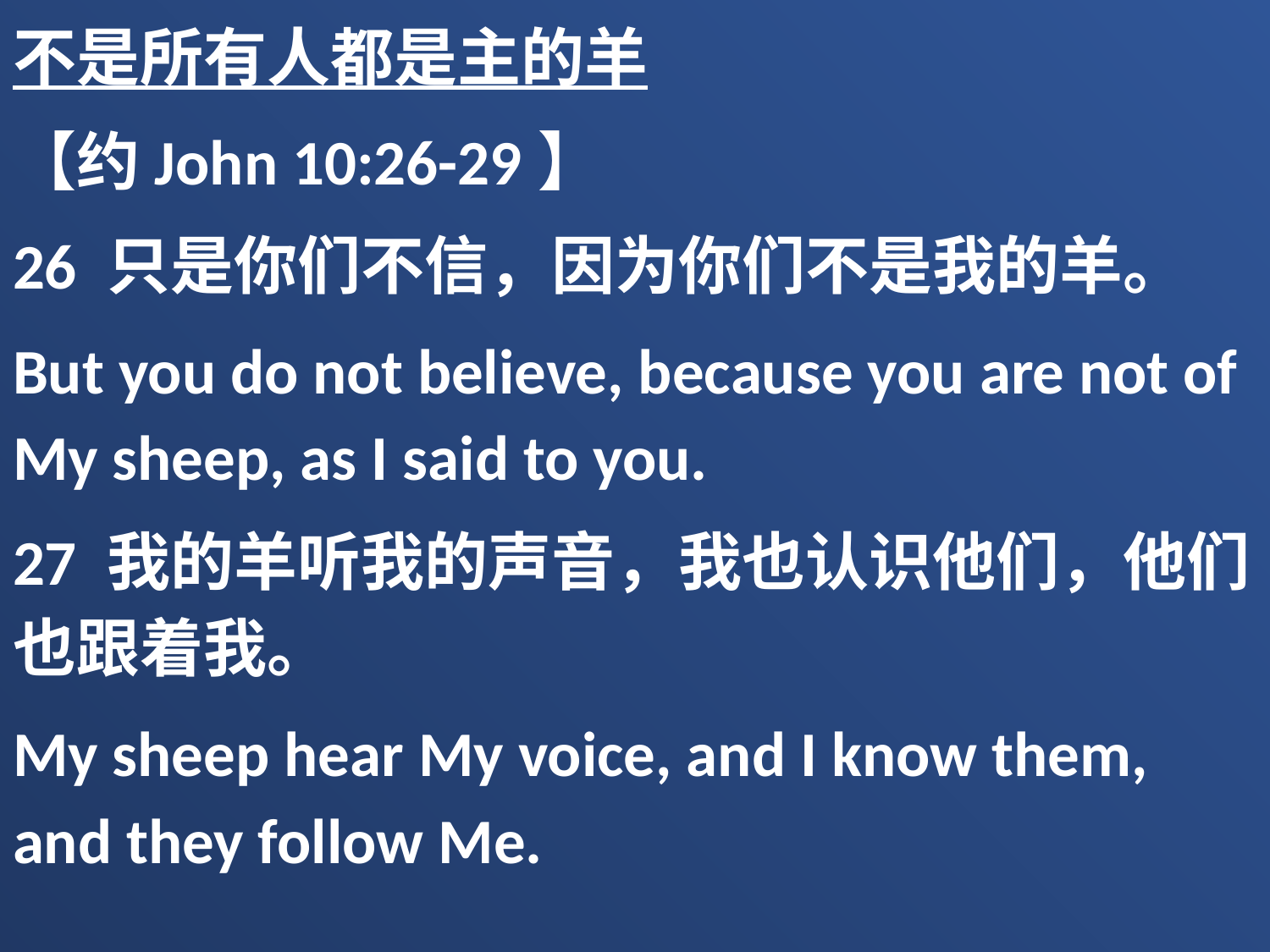

不是所有人都是主的羊
【约John 10:26-29】
26 只是你们不信，因为你们不是我的羊。
But you do not believe, because you are not of My sheep, as I said to you.
27 我的羊听我的声音，我也认识他们，他们也跟着我。
My sheep hear My voice, and I know them, and they follow Me.